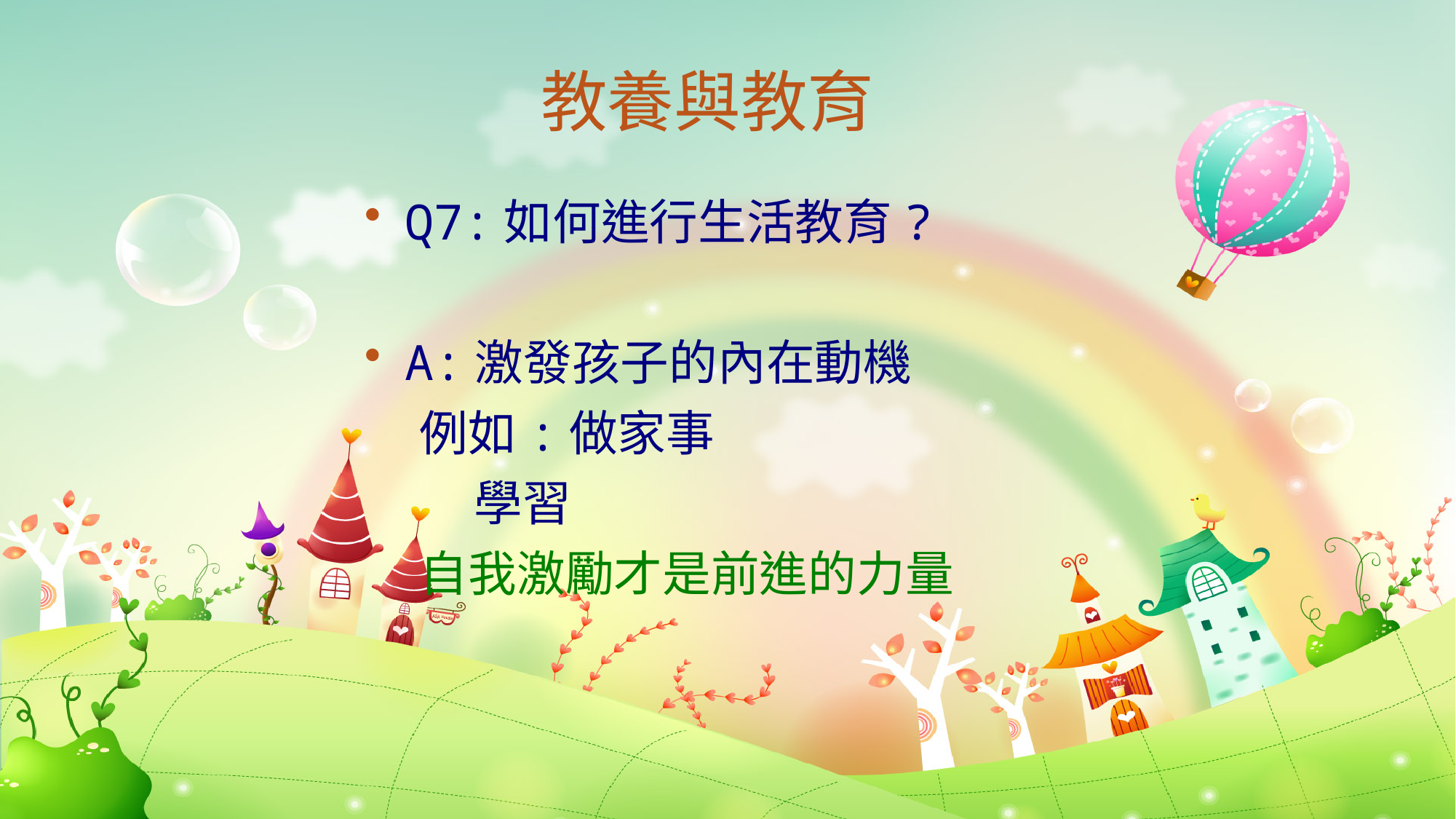

教養與教育
Q7:如何進行生活教育?

A:激發孩子的內在動機
    例如:做家事
         學習
    自我激勵才是前進的力量